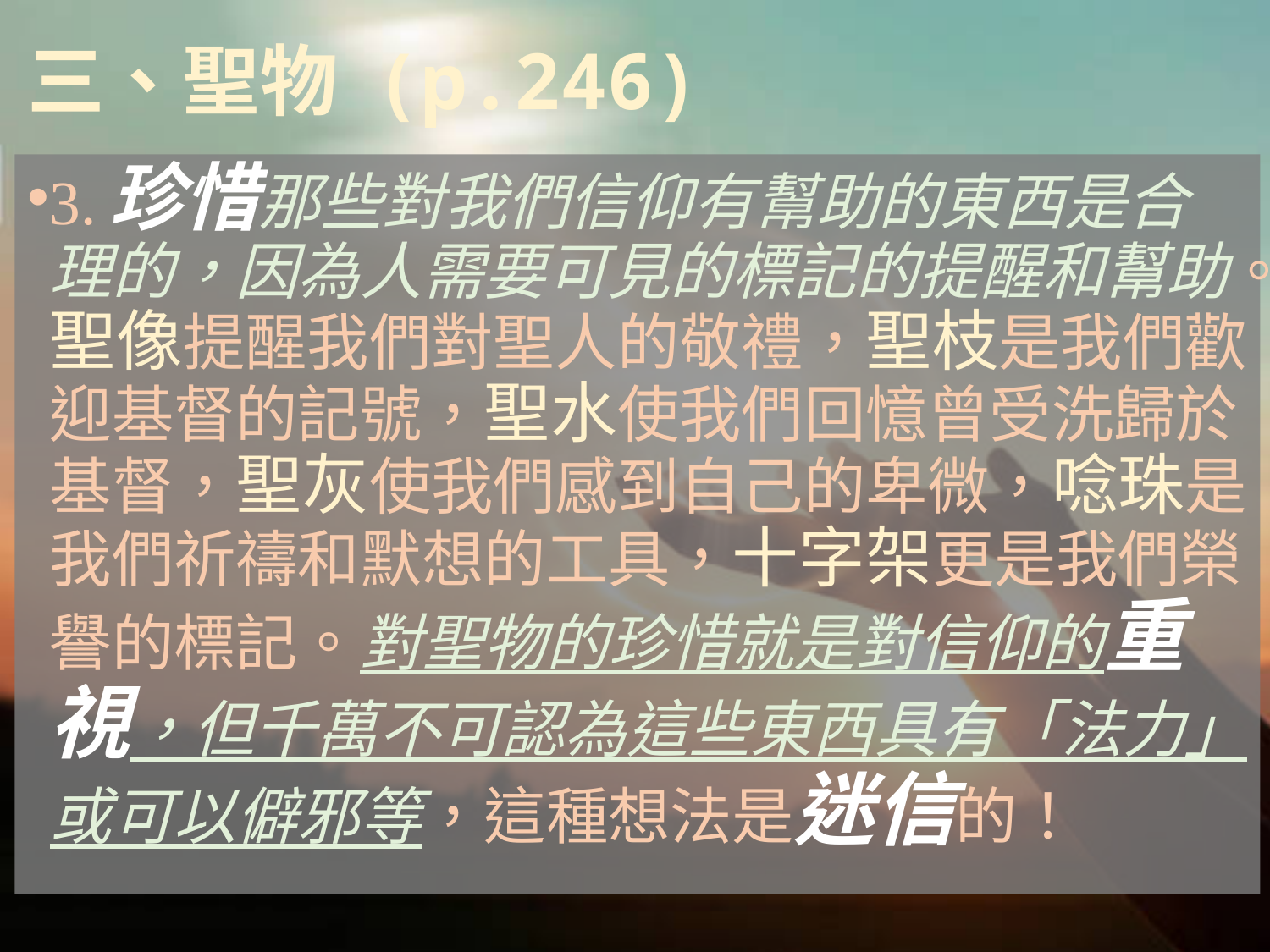

# 三、聖物 (p.246)
3.珍惜那些對我們信仰有幫助的東西是合理的，因為人需要可見的標記的提醒和幫助。聖像提醒我們對聖人的敬禮，聖枝是我們歡迎基督的記號，聖水使我們回憶曾受洗歸於基督，聖灰使我們感到自己的卑微，唸珠是我們祈禱和默想的工具，十字架更是我們榮譽的標記。對聖物的珍惜就是對信仰的重視，但千萬不可認為這些東西具有「法力」或可以僻邪等，這種想法是迷信的！